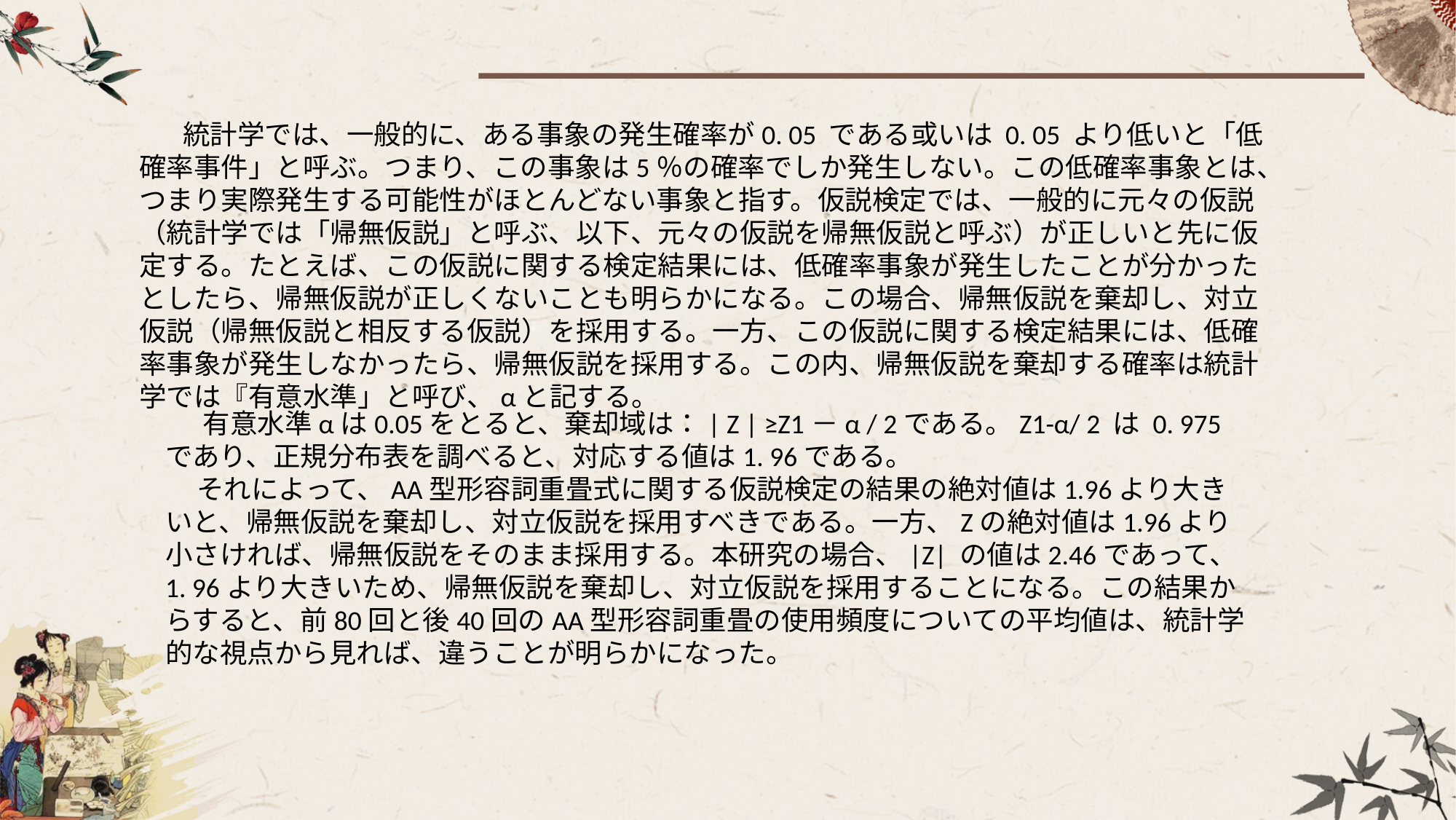

統計学では、一般的に、ある事象の発生確率が0. 05 である或いは 0. 05 より低いと「低確率事件」と呼ぶ。つまり、この事象は5％の確率でしか発生しない。この低確率事象とは、つまり実際発生する可能性がほとんどない事象と指す。仮説検定では、一般的に元々の仮説（統計学では「帰無仮説」と呼ぶ、以下、元々の仮説を帰無仮説と呼ぶ）が正しいと先に仮定する。たとえば、この仮説に関する検定結果には、低確率事象が発生したことが分かったとしたら、帰無仮説が正しくないことも明らかになる。この場合、帰無仮説を棄却し、対立仮説（帰無仮説と相反する仮説）を採用する。一方、この仮説に関する検定結果には、低確率事象が発生しなかったら、帰無仮説を採用する。この内、帰無仮説を棄却する確率は統計学では『有意水準」と呼び、αと記する。
     有意水準αは0.05をとると、棄却域は：| Z | ≥Z1－α / 2である。Z1-α/ 2 は 0. 975であり、正規分布表を調べると、対応する値は1. 96である。
    それによって、AA型形容詞重畳式に関する仮説検定の結果の絶対値は1.96より大きいと、帰無仮説を棄却し、対立仮説を採用すべきである。一方、Zの絶対値は1.96より小さければ、帰無仮説をそのまま採用する。本研究の場合、|Z| の値は2.46であって、1. 96より大きいため、帰無仮説を棄却し、対立仮説を採用することになる。この結果からすると、前80回と後40回のAA型形容詞重畳の使用頻度についての平均値は、統計学的な視点から見れば、違うことが明らかになった。